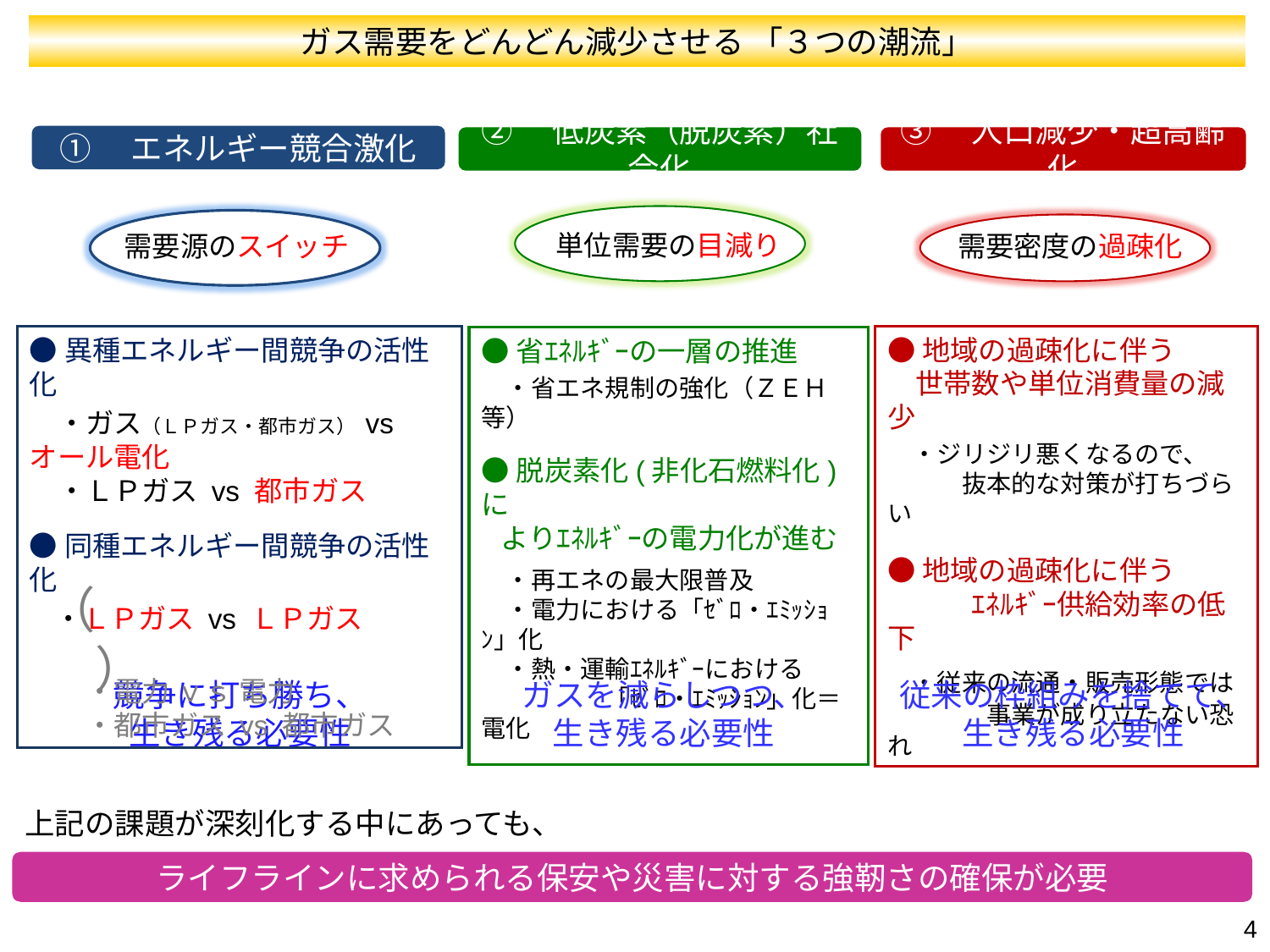

ガス需要をどんどん減少させる 「３つの潮流」
①　エネルギー競合激化
②　低炭素（脱炭素）社会化
③　人口減少・超高齢化

単位需要の目減り

需要源のスイッチ

需要密度の過疎化
●地域の過疎化に伴う
　世帯数や単位消費量の減少
　・ジリジリ悪くなるので、
　　　抜本的な対策が打ちづらい

●地域の過疎化に伴う
　　　ｴﾈﾙｷﾞｰ供給効率の低下
　・従来の流通・販売形態では
　　　　事業が成り立たない恐れ
●異種エネルギー間競争の活性化
　・ガス（ＬＰガス・都市ガス） vs オール電化
　・ＬＰガス vs 都市ガス

●同種エネルギー間競争の活性化
　・ＬＰガス vs ＬＰガス

　　・電力 ｖｓ 電力
　　・都市ガス vs 都市ガス
（　　　　　　　　）
●省ｴﾈﾙｷﾞｰの一層の推進
　・省エネ規制の強化（ＺＥＨ等）

●脱炭素化(非化石燃料化)に
  よりｴﾈﾙｷﾞｰの電力化が進む
　・再エネの最大限普及
　・電力における「ｾﾞﾛ・ｴﾐｯｼｮﾝ」化
　・熱・運輸ｴﾈﾙｷﾞｰにおける
　　　　　「ｾﾞﾛ・ｴﾐｯｼｮﾝ」化＝電化

競争に打ち勝ち、
生き残る必要性
ガスを減らしつつ、
生き残る必要性
従来の枠組みを捨てて、
生き残る必要性
上記の課題が深刻化する中にあっても、
ライフラインに求められる保安や災害に対する強靭さの確保が必要
4